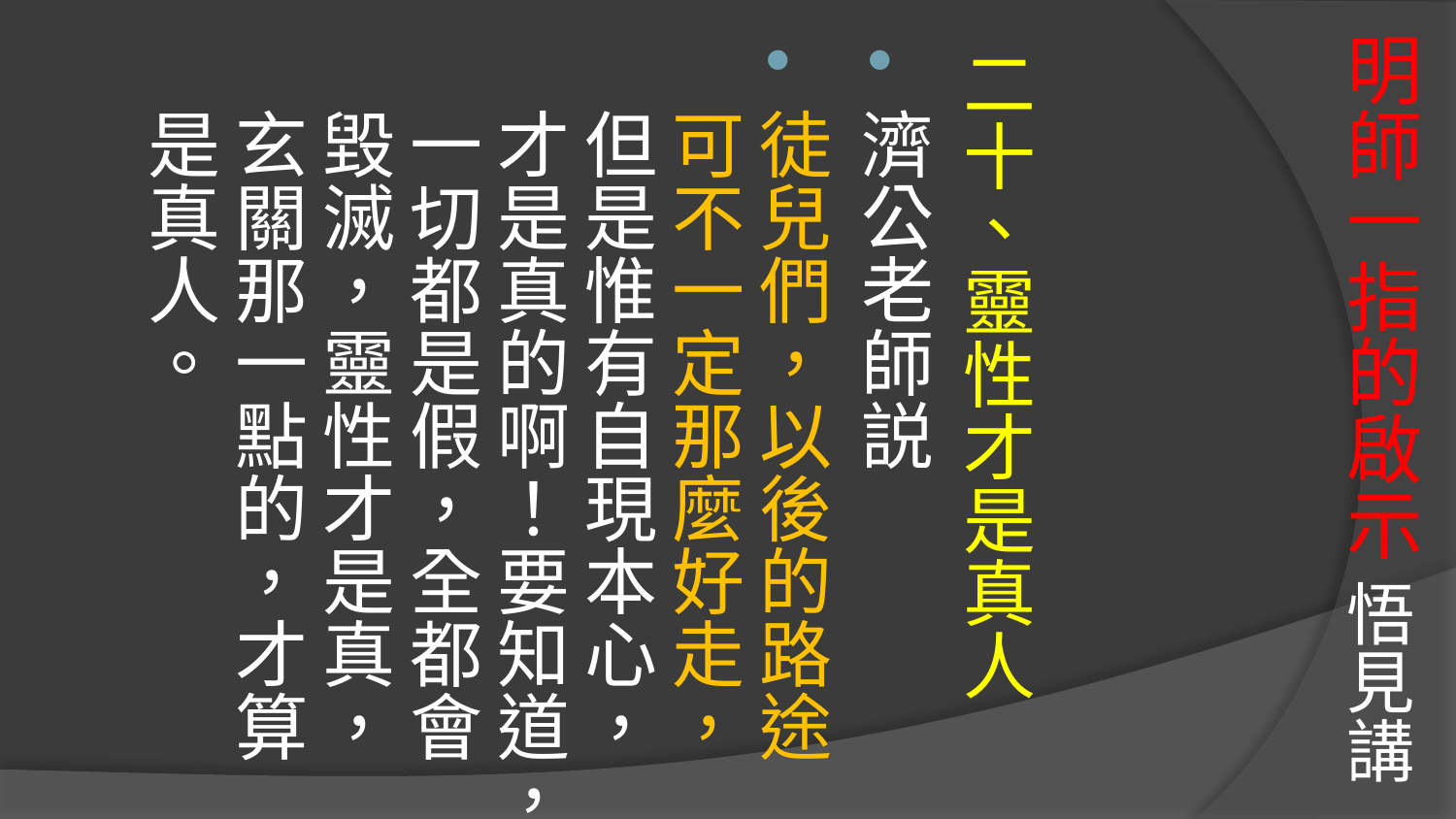

# 明師一指的啟示 悟見講
二十、靈性才是真人
濟公老師説
徒兒們，以後的路途可不一定那麼好走，但是惟有自現本心，才是真的啊！要知道，一切都是假，全都會毀滅，靈性才是真，玄關那一點的，才算是真人。